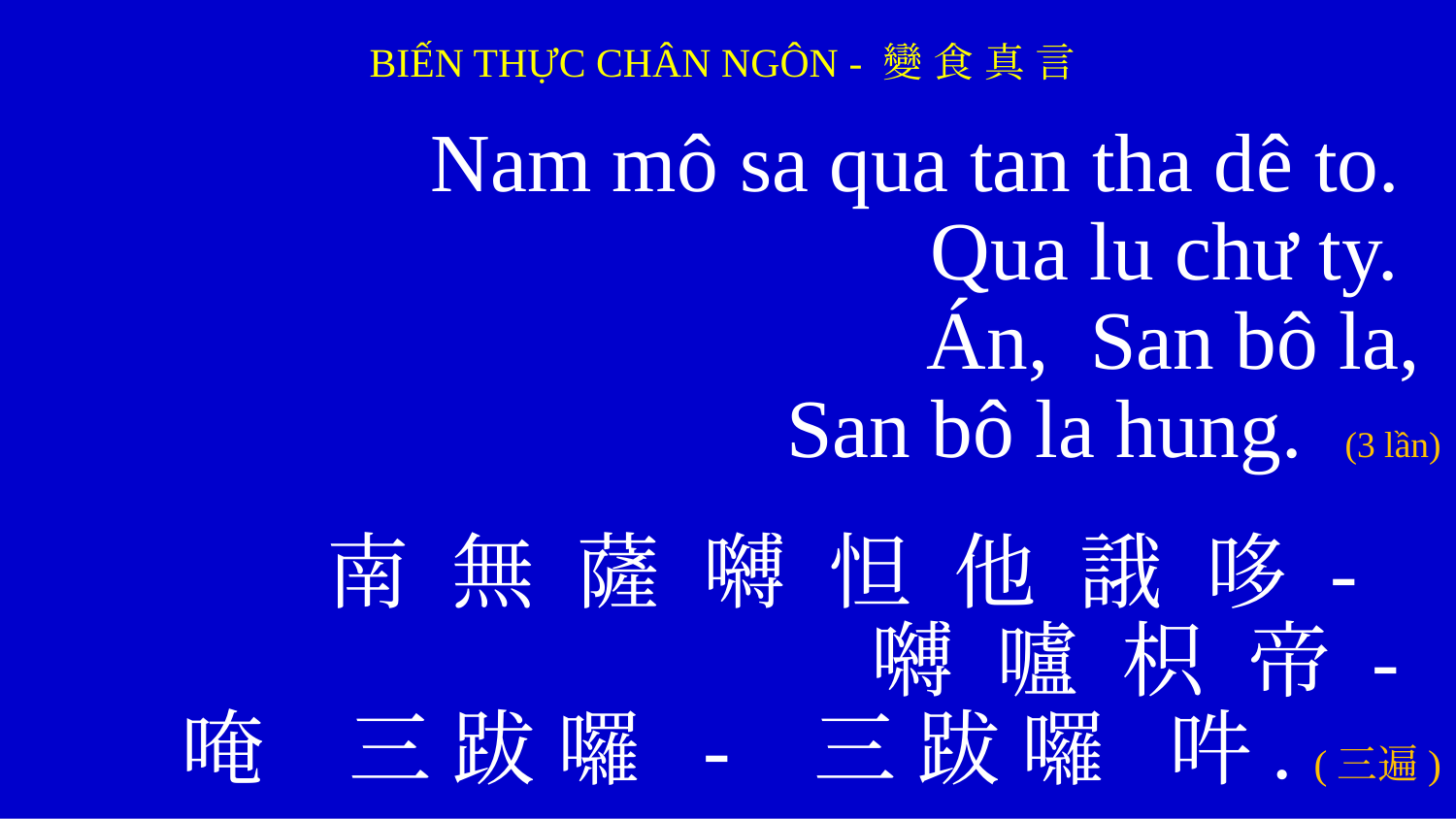

BIẾN THỰC CHÂN NGÔN - 變 食 真 言

Nam mô sa qua tan tha dê to.
Qua lu chư ty.
Án,  San bô la,
San bô la hung.  (3 lần)

南  無  薩  嚩  怛  他  誐  哆 -
嚩  嚧  枳  帝 -
唵    三 跋 囉  -   三 跋 囉   吽. (三遍)